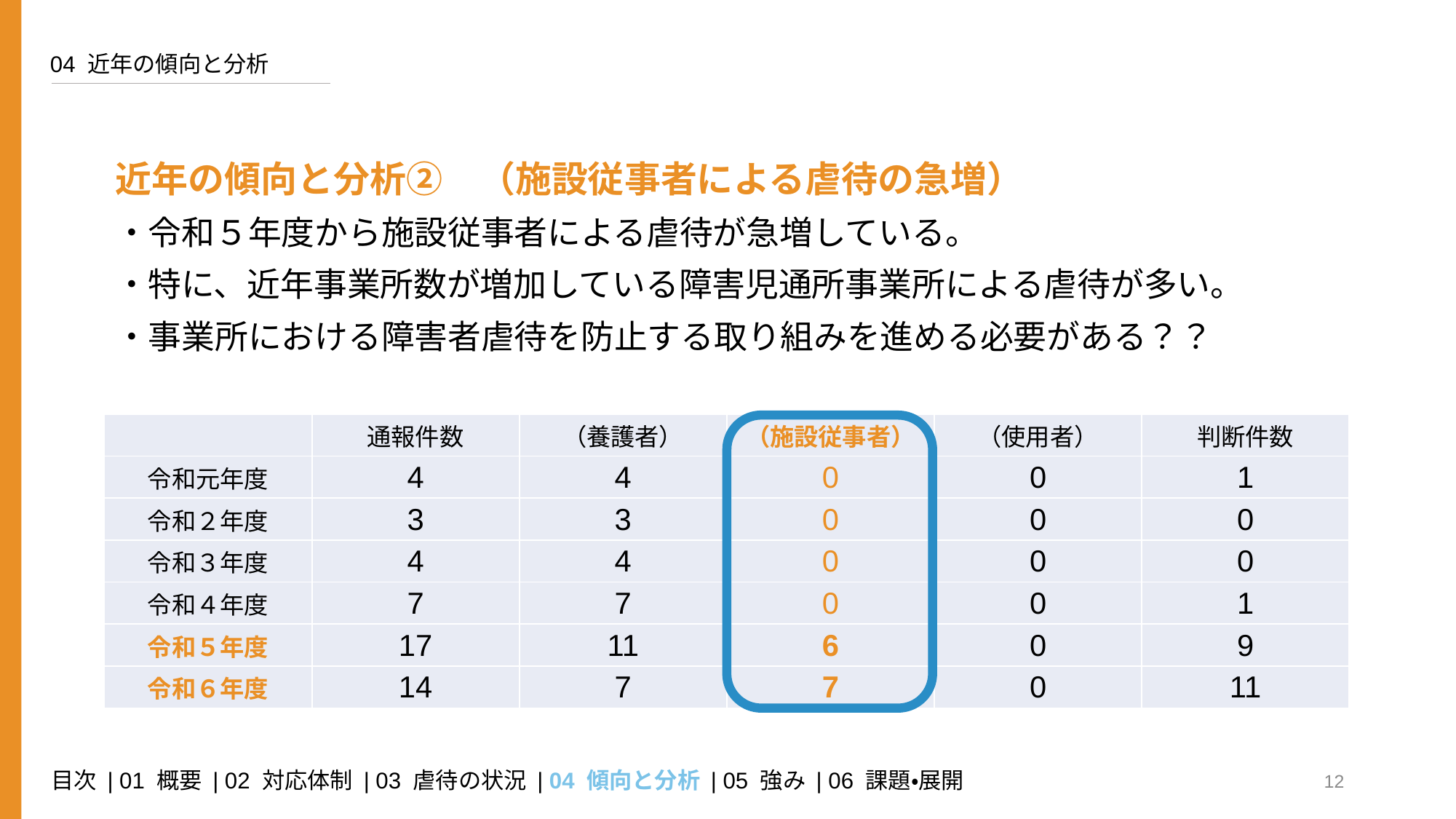

04 近年の傾向と分析
近年の傾向と分析②　（施設従事者による虐待の急増）
・令和５年度から施設従事者による虐待が急増している。
・特に、近年事業所数が増加している障害児通所事業所による虐待が多い。
・事業所における障害者虐待を防止する取り組みを進める必要がある？？
|  | 通報件数 | （養護者） | （施設従事者） | （使用者） | 判断件数 |
| --- | --- | --- | --- | --- | --- |
| 令和元年度 | 4 | 4 | 0 | 0 | 1 |
| 令和２年度 | 3 | 3 | 0 | 0 | 0 |
| 令和３年度 | 4 | 4 | 0 | 0 | 0 |
| 令和４年度 | 7 | 7 | 0 | 0 | 1 |
| 令和５年度 | 17 | 11 | 6 | 0 | 9 |
| 令和６年度 | 14 | 7 | 7 | 0 | 11 |

12
 目次 | 01 概要 | 02 対応体制 | 03 虐待の状況 | 04 傾向と分析 | 05 強み | 06 課題・展開